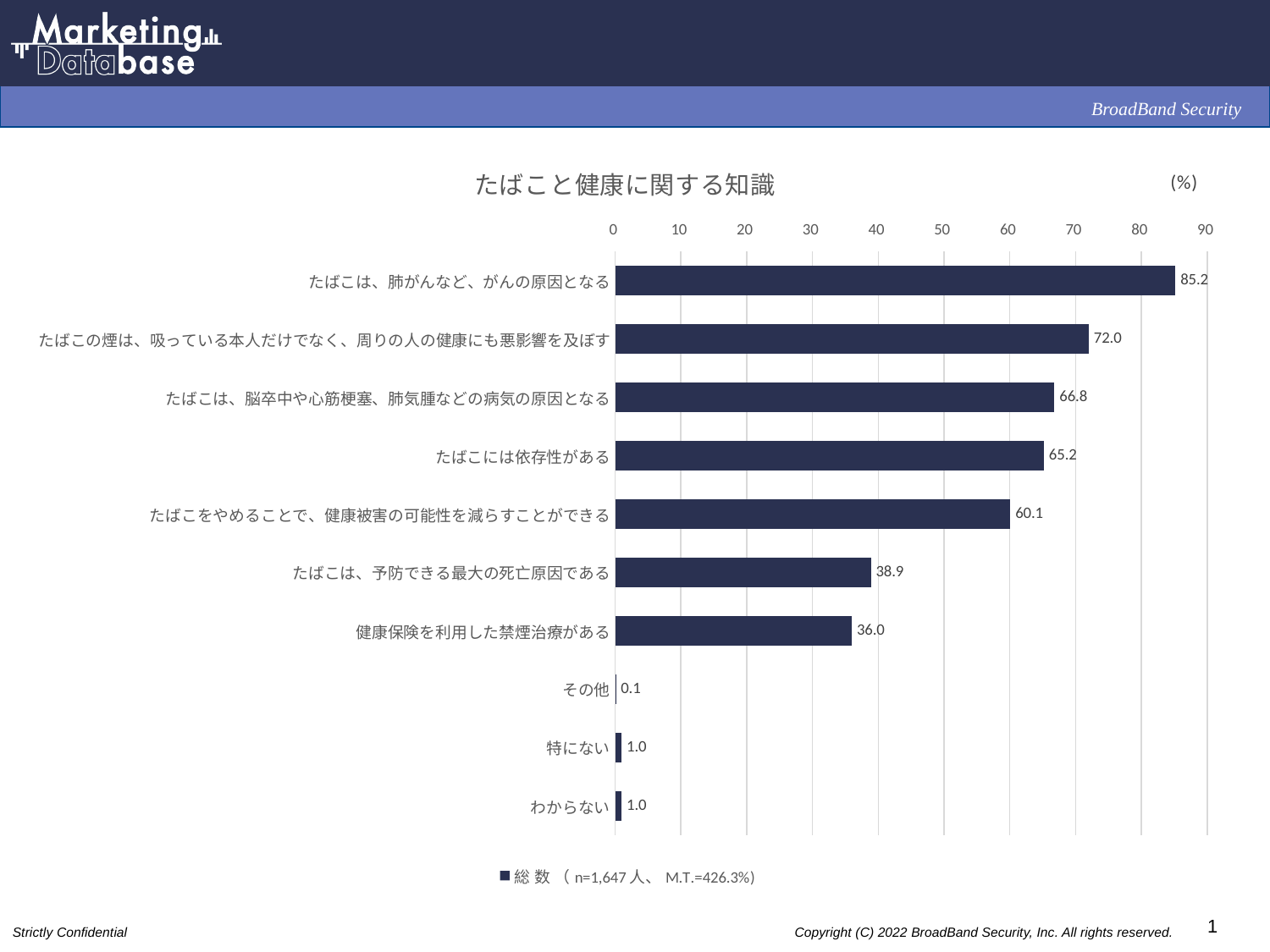

### Chart: たばこと健康に関する知識

| Category | 総 数 （n=1,647人、M.T.=426.3%) |
|---|---|
| たばこは、肺がんなど、がんの原因となる | 85.2 |
| たばこの煙は、吸っている本人だけでなく、周りの人の健康にも悪影響を及ぼす | 72.0 |
| たばこは、脳卒中や心筋梗塞、肺気腫などの病気の原因となる | 66.8 |
| たばこには依存性がある | 65.2 |
| たばこをやめることで、健康被害の可能性を減らすことができる | 60.1 |
| たばこは、予防できる最大の死亡原因である | 38.9 |
| 健康保険を利用した禁煙治療がある | 36.0 |
| その他 | 0.1 |
| 特にない | 1.0 |
| わからない | 1.0 |